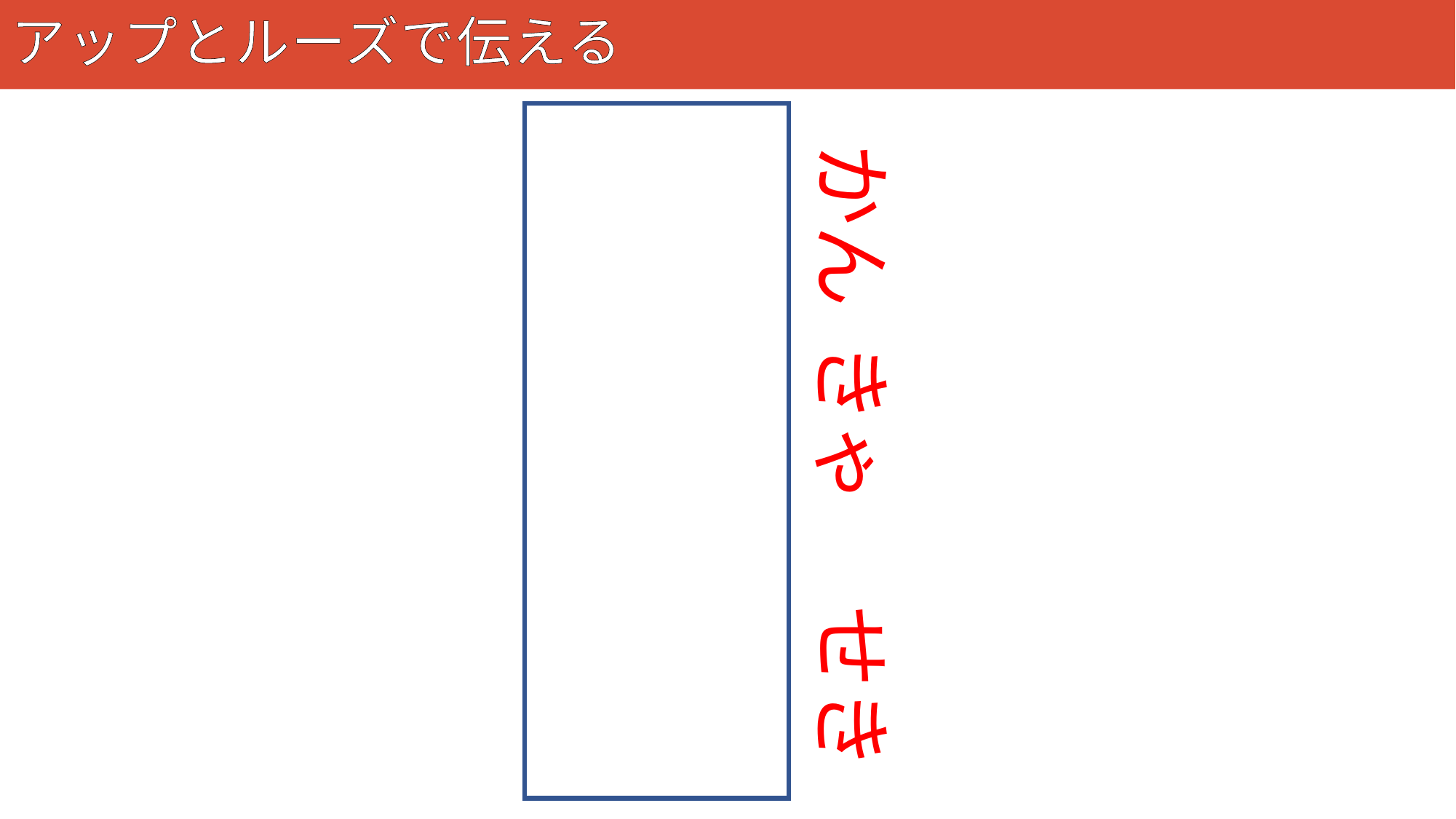

# アップとルーズで伝える
65

観客席
かん
きゃく
せき